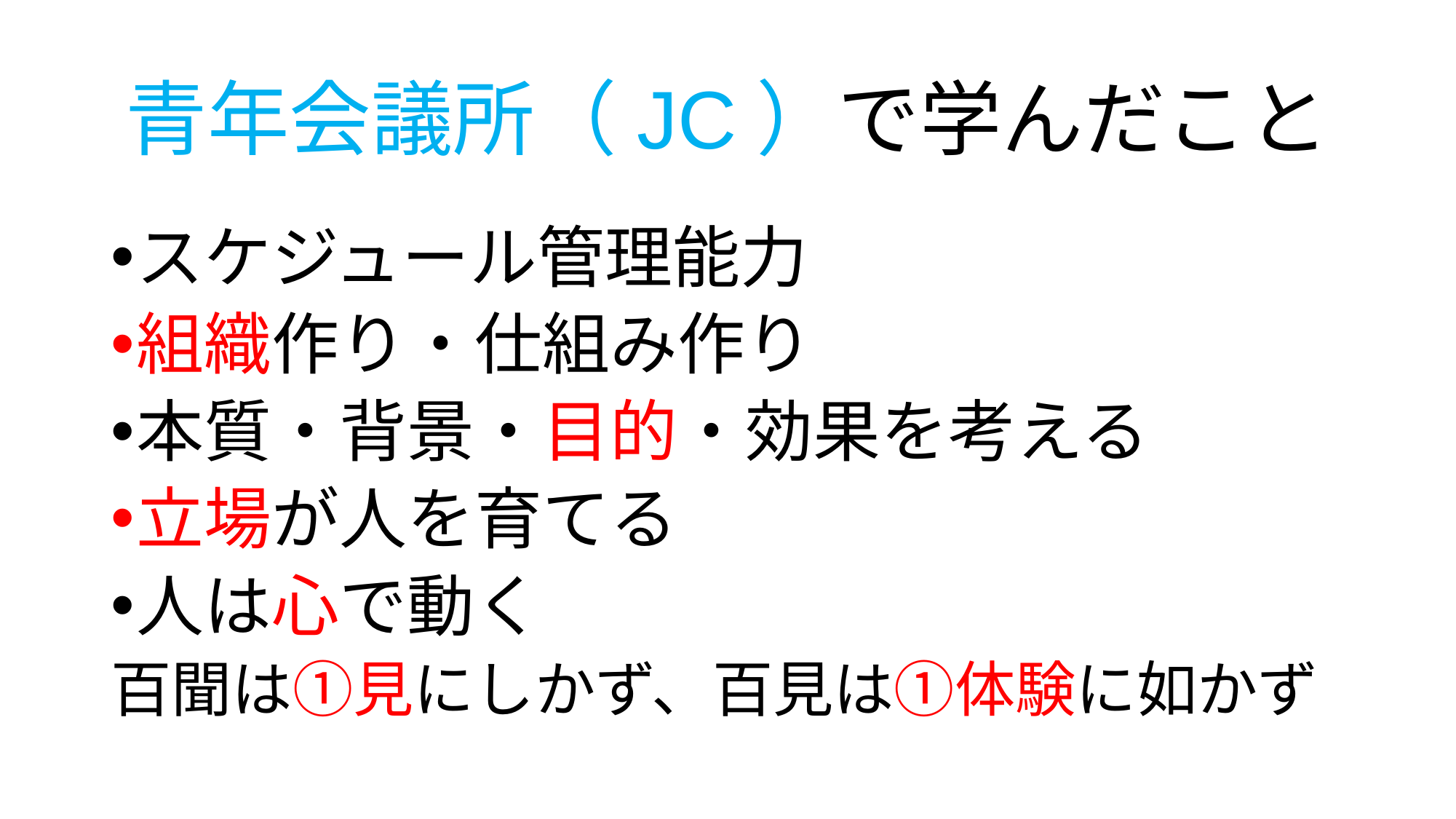

# 青年会議所（JC）で学んだこと
スケジュール管理能力
組織作り・仕組み作り
本質・背景・目的・効果を考える
立場が人を育てる
人は心で動く
百聞は①見にしかず、百見は①体験に如かず